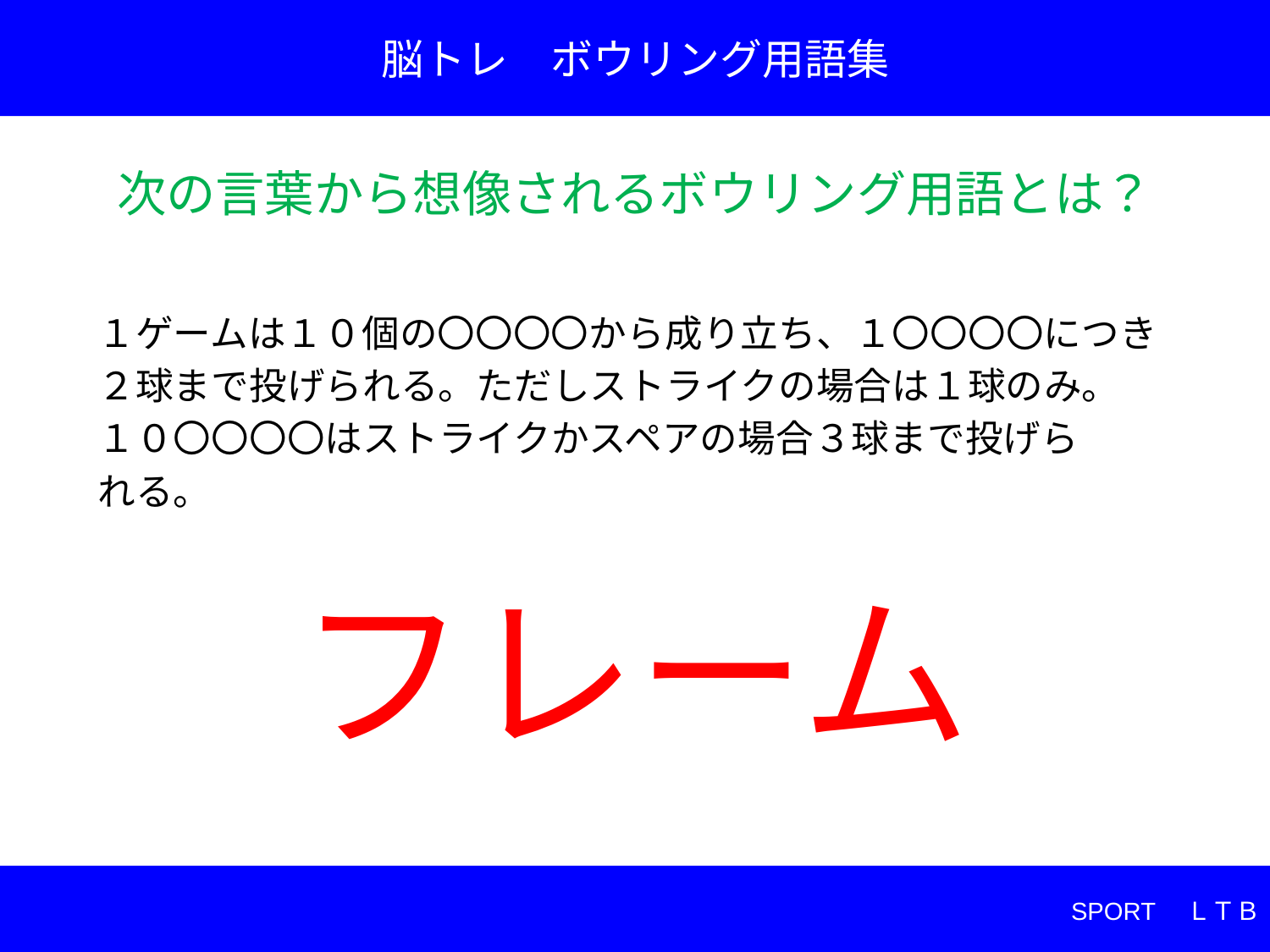

脳トレ　ボウリング用語集
次の言葉から想像されるボウリング用語とは？
１ゲームは１０個の〇〇〇〇から成り立ち、１〇〇〇〇につき
２球まで投げられる。ただしストライクの場合は１球のみ。
１０〇〇〇〇はストライクかスペアの場合３球まで投げら
れる。
# フレーム
SPORT　ＬＴＢ